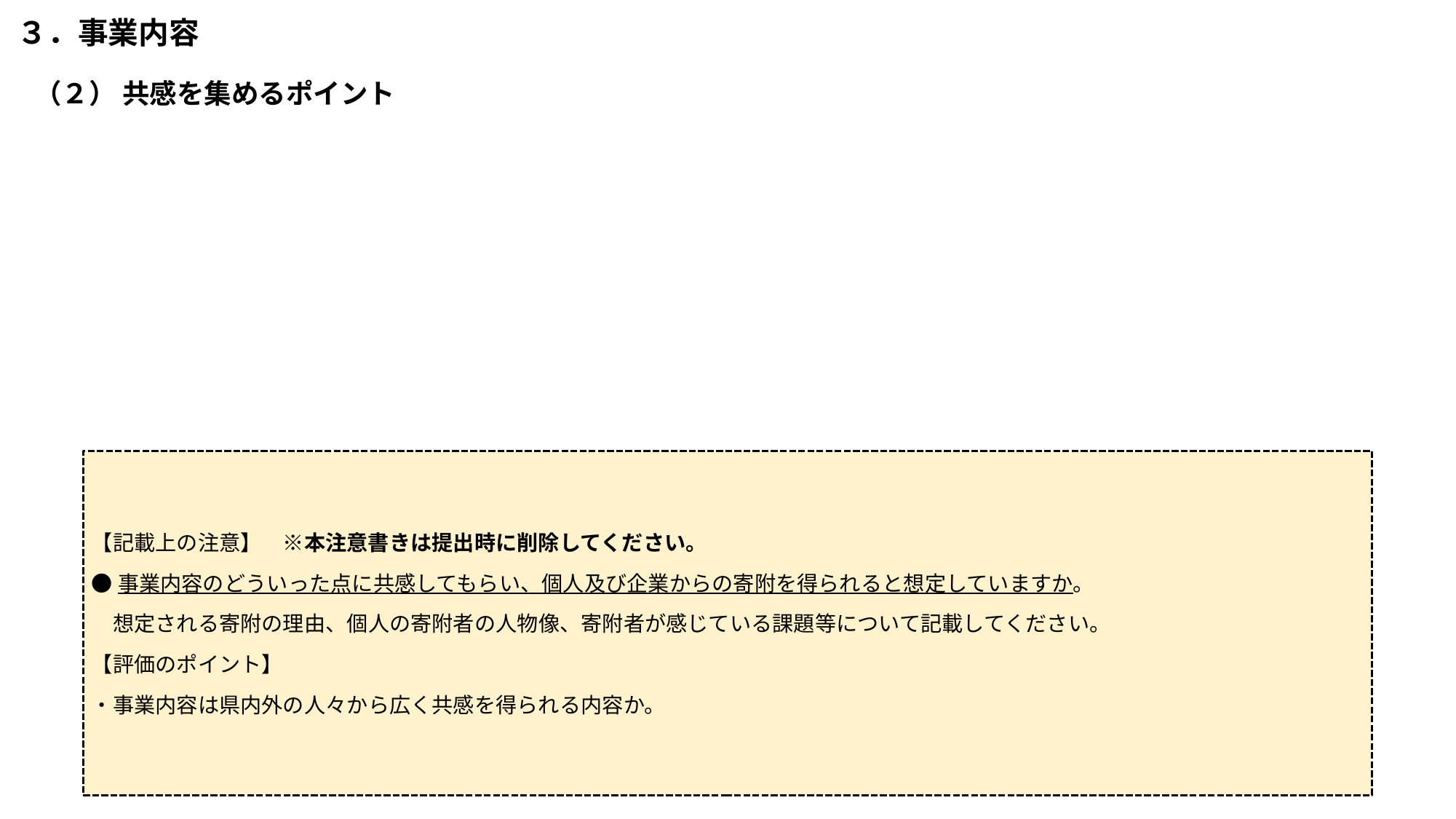

３．事業内容
（２） 共感を集めるポイント
【記載上の注意】　※本注意書きは提出時に削除してください。
●事業内容のどういった点に共感してもらい、個人及び企業からの寄附を得られると想定していますか。
　想定される寄附の理由、個人の寄附者の人物像、寄附者が感じている課題等について記載してください。
【評価のポイント】
・事業内容は県内外の人々から広く共感を得られる内容か。